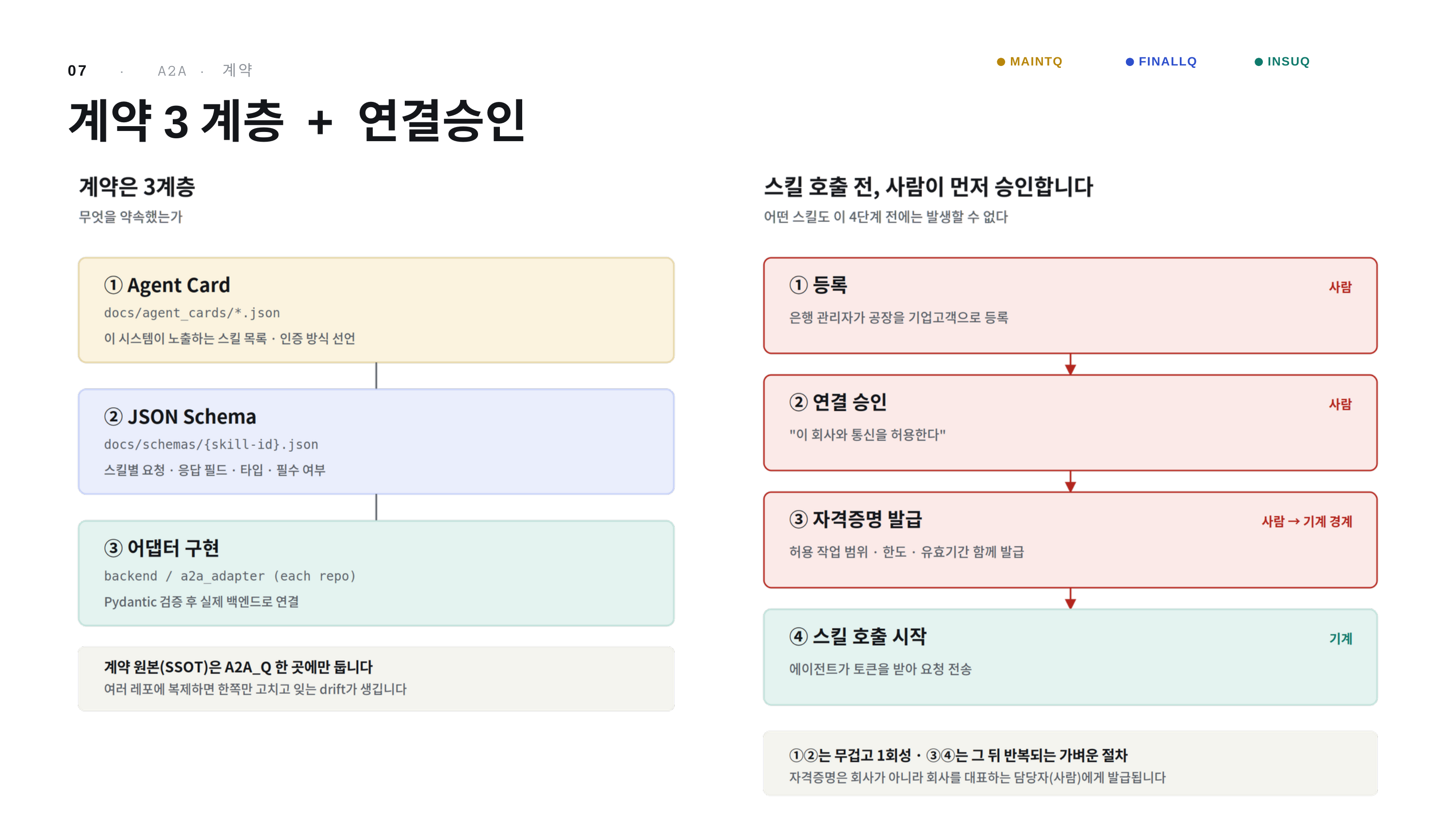

MAINTQ

FINALLQ

INSUQ

07   ·   A2A · 계약

계약3계층 + 연결승인